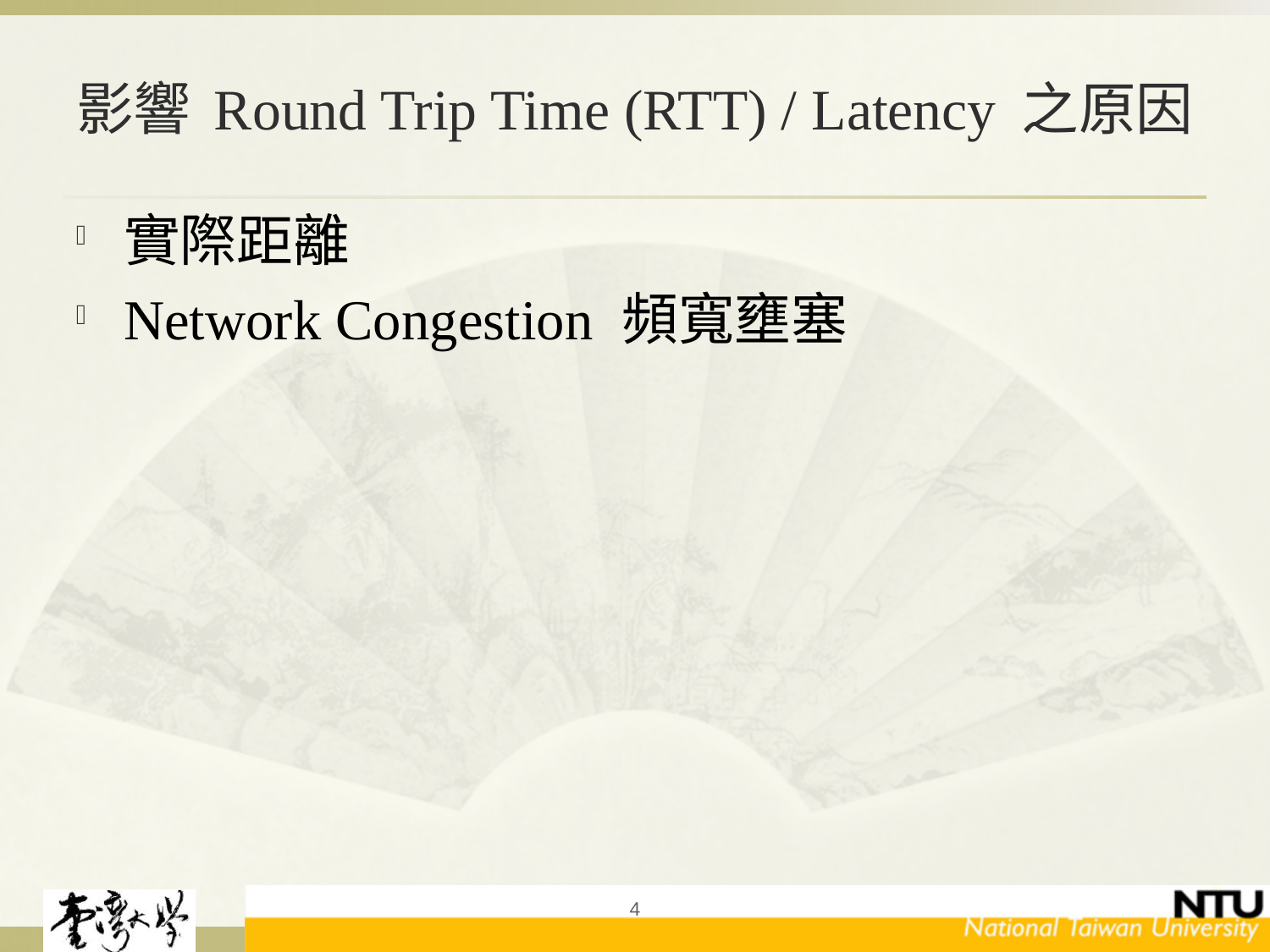

# 影響 Round Trip Time (RTT) / Latency 之原因
實際距離
Network Congestion 頻寬壅塞
4